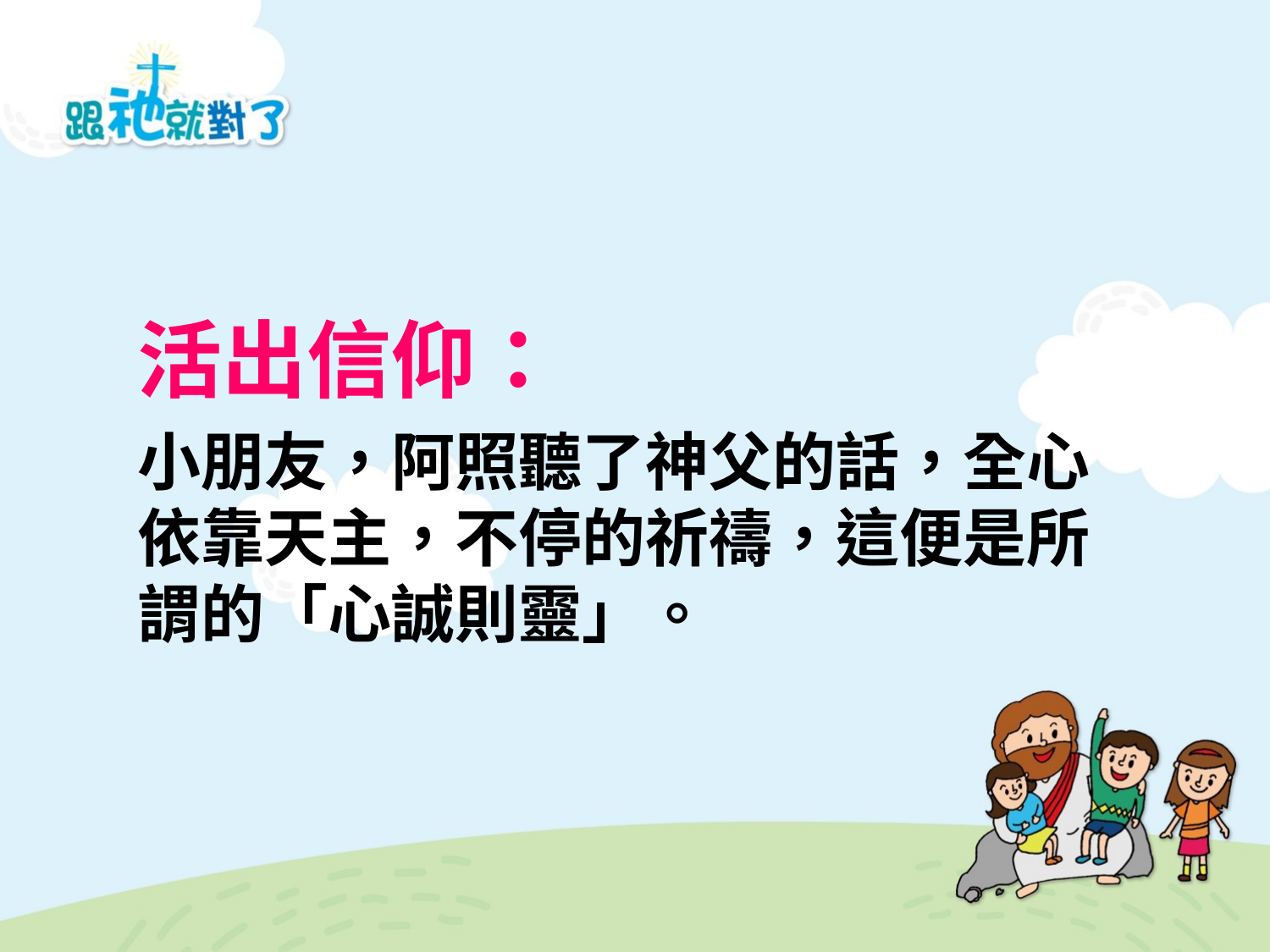

活出信仰：
小朋友，阿照聽了神父的話，全心依靠天主，不停的祈禱，這便是所謂的「心誠則靈」。